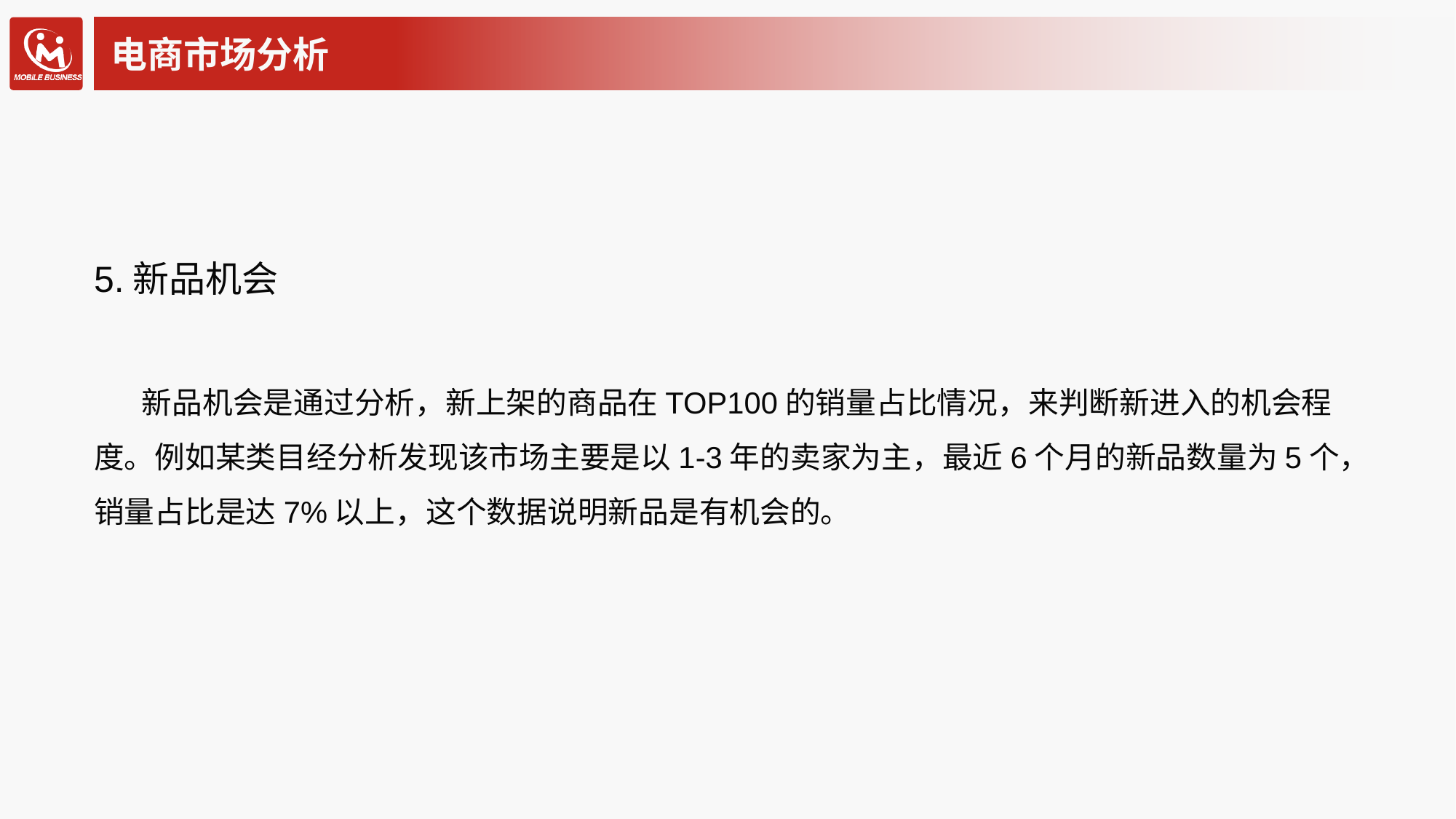

# 电商市场分析
5.新品机会

      新品机会是通过分析，新上架的商品在TOP100的销量占比情况，来判断新进入的机会程度。例如某类目经分析发现该市场主要是以1-3年的卖家为主，最近6个月的新品数量为5个，销量占比是达7%以上，这个数据说明新品是有机会的。